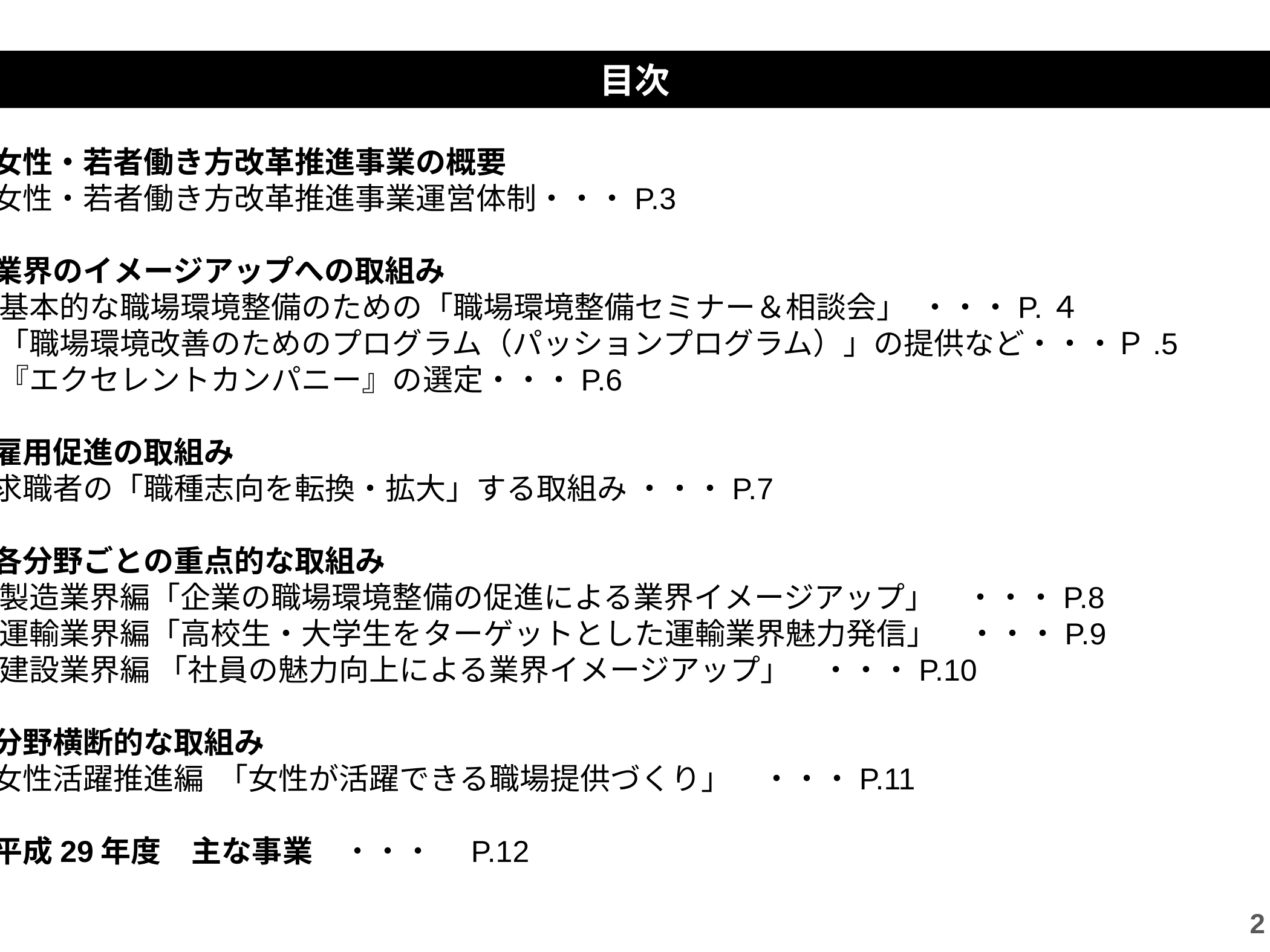

目次
１．女性・若者働き方改革推進事業の概要
　　女性・若者働き方改革推進事業運営体制・・・P.3

２．業界のイメージアップへの取組み
　 ①基本的な職場環境整備のための「職場環境整備セミナー＆相談会」  ・・・P.４
　 ②「職場環境改善のためのプログラム（パッションプログラム）」の提供など・・・Ｐ.5
　 ③『エクセレントカンパニー』の選定・・・P.6

３．雇用促進の取組み
　　求職者の「職種志向を転換・拡大」する取組み ・・・P.7

４．各分野ごとの重点的な取組み
　 ①製造業界編「企業の職場環境整備の促進による業界イメージアップ」　・・・P.8
　 ②運輸業界編「高校生・大学生をターゲットとした運輸業界魅力発信」　・・・P.9
　 ③建設業界編 「社員の魅力向上による業界イメージアップ」　・・・P.10

５．分野横断的な取組み
　　女性活躍推進編  「女性が活躍できる職場提供づくり」　・・・P.11

６．平成29年度　主な事業　・・・　P.12
2